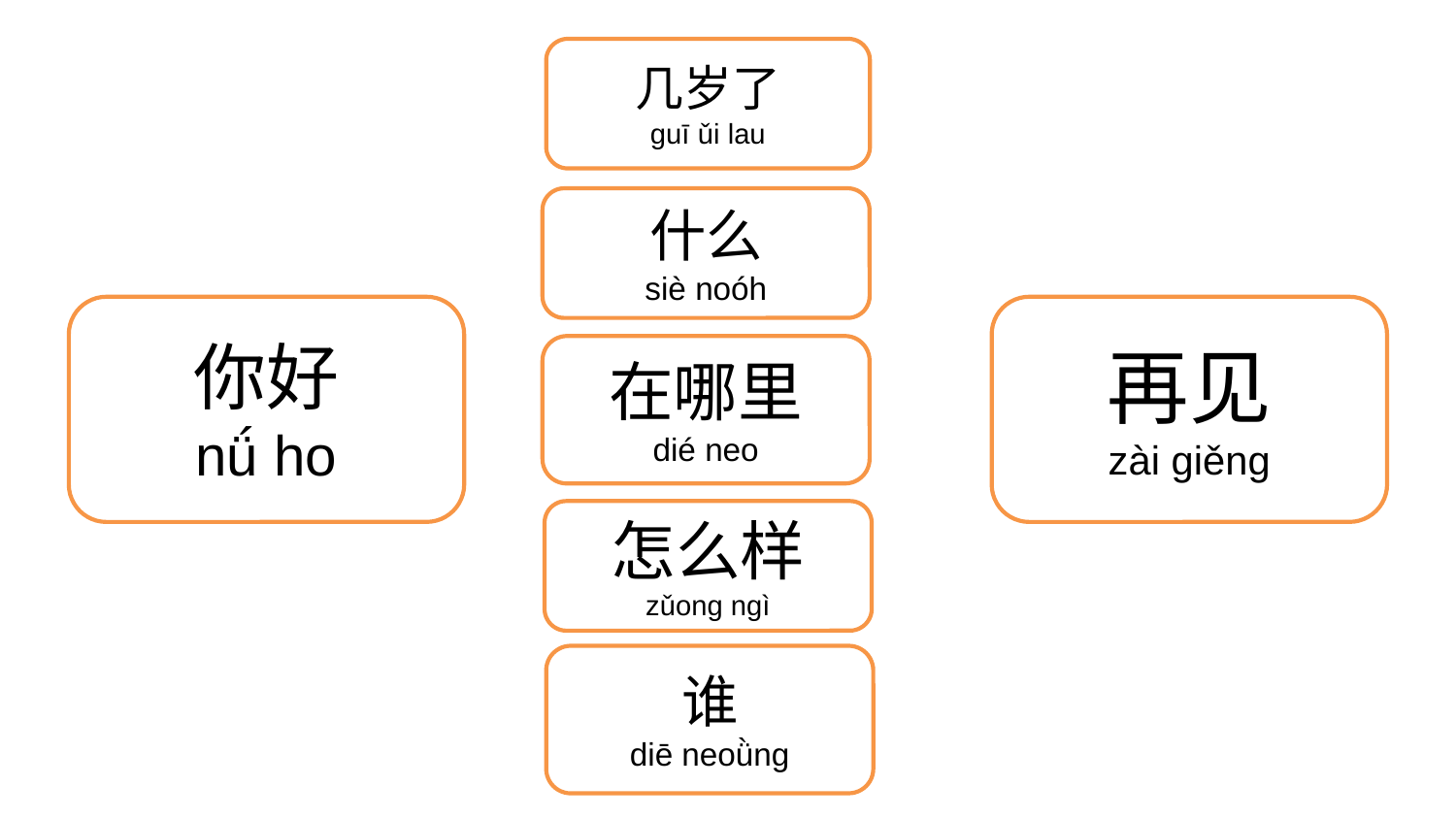

几岁了
guī ǔi lau
什么
siè noóh
你好
nǘ ho
再见
zài giěng
在哪里
dié neo
怎么样
zǔong ngì
谁
diē neoǜng